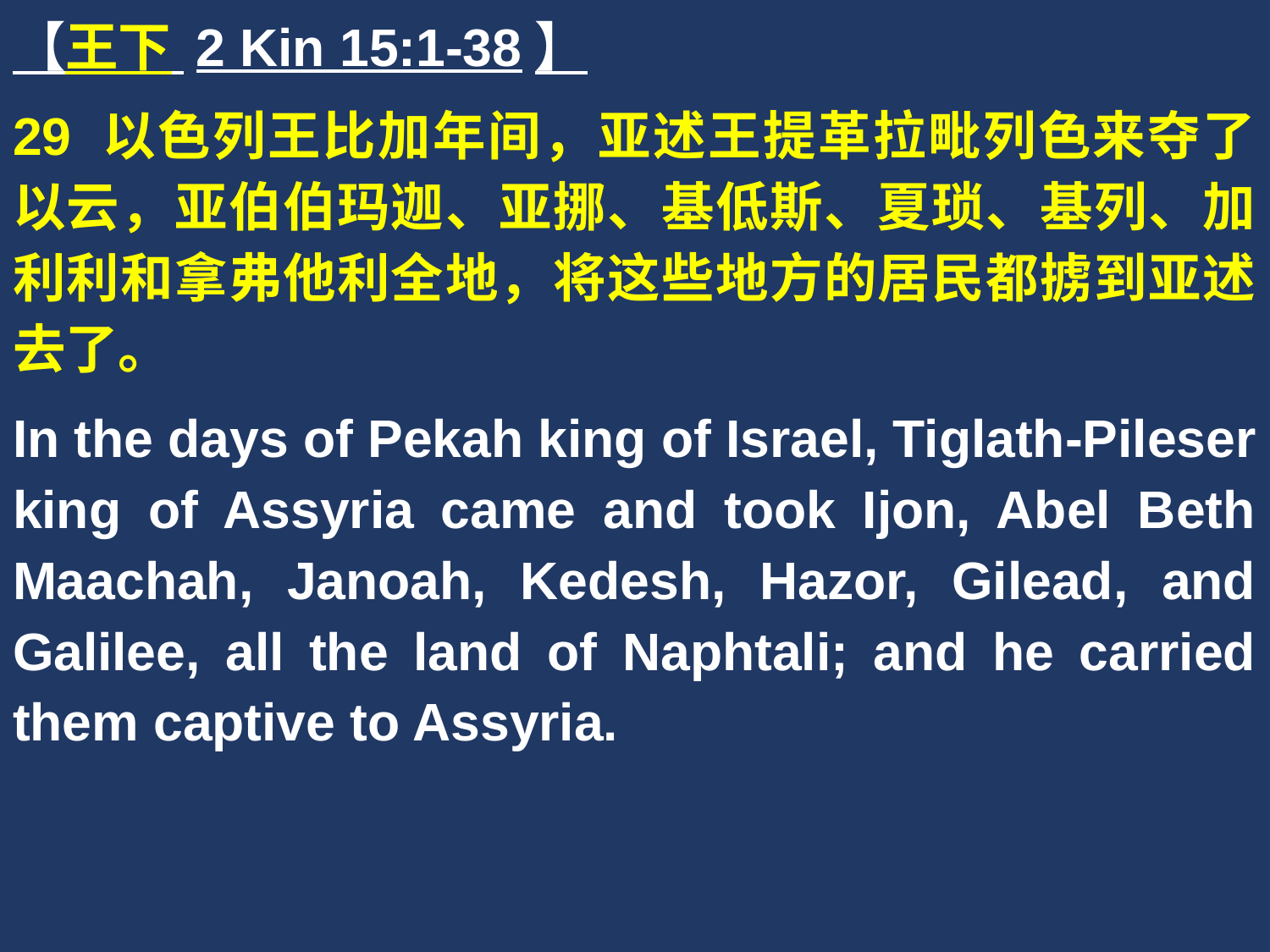

【王下 2 Kin 15:1-38】
29 以色列王比加年间，亚述王提革拉毗列色来夺了以云，亚伯伯玛迦、亚挪、基低斯、夏琐、基列、加利利和拿弗他利全地，将这些地方的居民都掳到亚述去了。
In the days of Pekah king of Israel, Tiglath-Pileser king of Assyria came and took Ijon, Abel Beth Maachah, Janoah, Kedesh, Hazor, Gilead, and Galilee, all the land of Naphtali; and he carried them captive to Assyria.